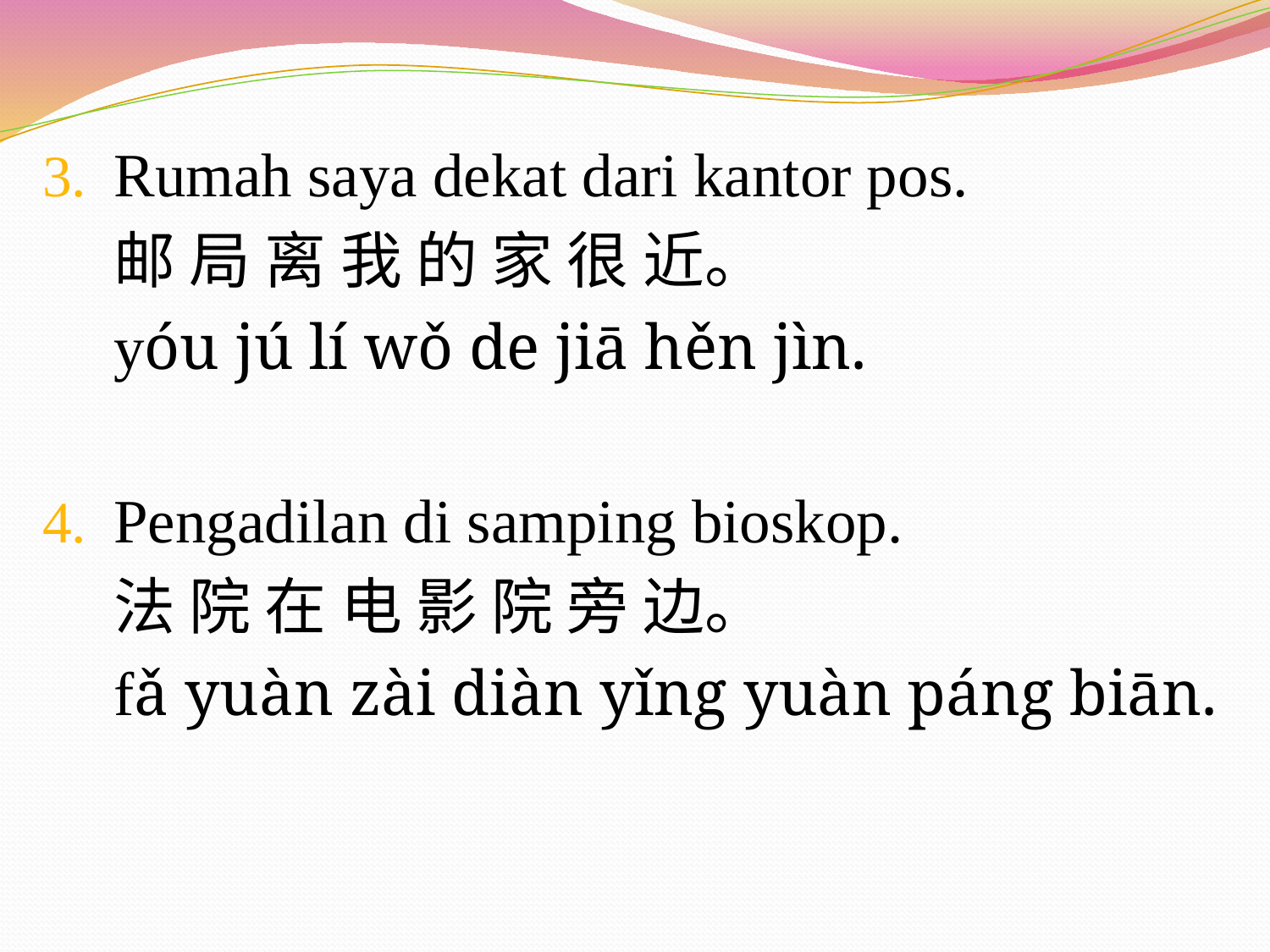

Rumah saya dekat dari kantor pos.
	邮 局 离 我 的 家 很 近。
	yóu jú lí wǒ de jiā hěn jìn.

Pengadilan di samping bioskop.
	法 院 在 电 影 院 旁 边。
	fǎ yuàn zài diàn yǐng yuàn páng biān.